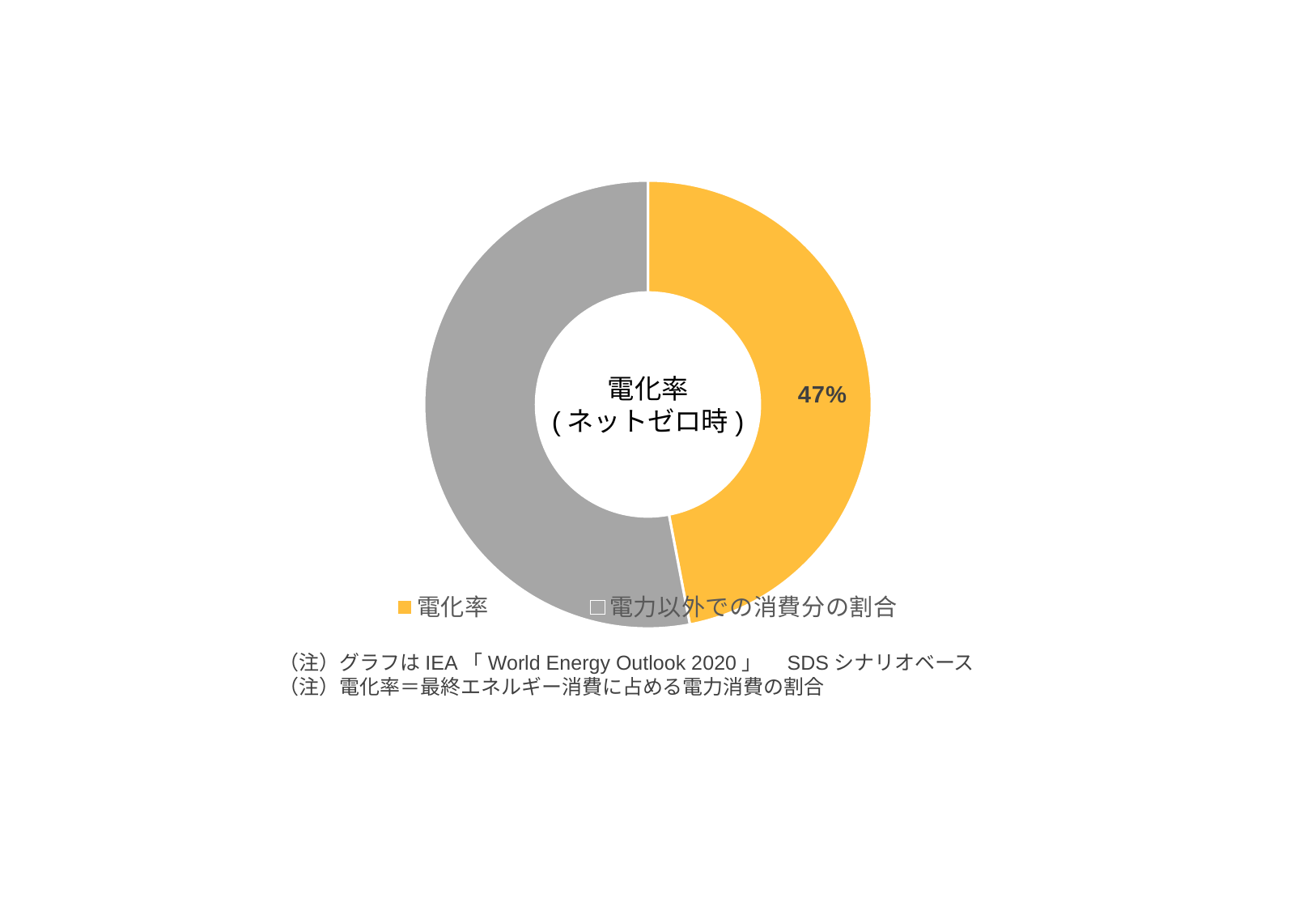

### Chart

| Category |  |
|---|---|
| 電化率 | 0.47 |
| 電力以外での消費分の割合 | 0.53 |
電化率
(ネットゼロ時)
（注）グラフはIEA「World Energy Outlook 2020」　SDSシナリオベース
（注）電化率＝最終エネルギー消費に占める電力消費の割合